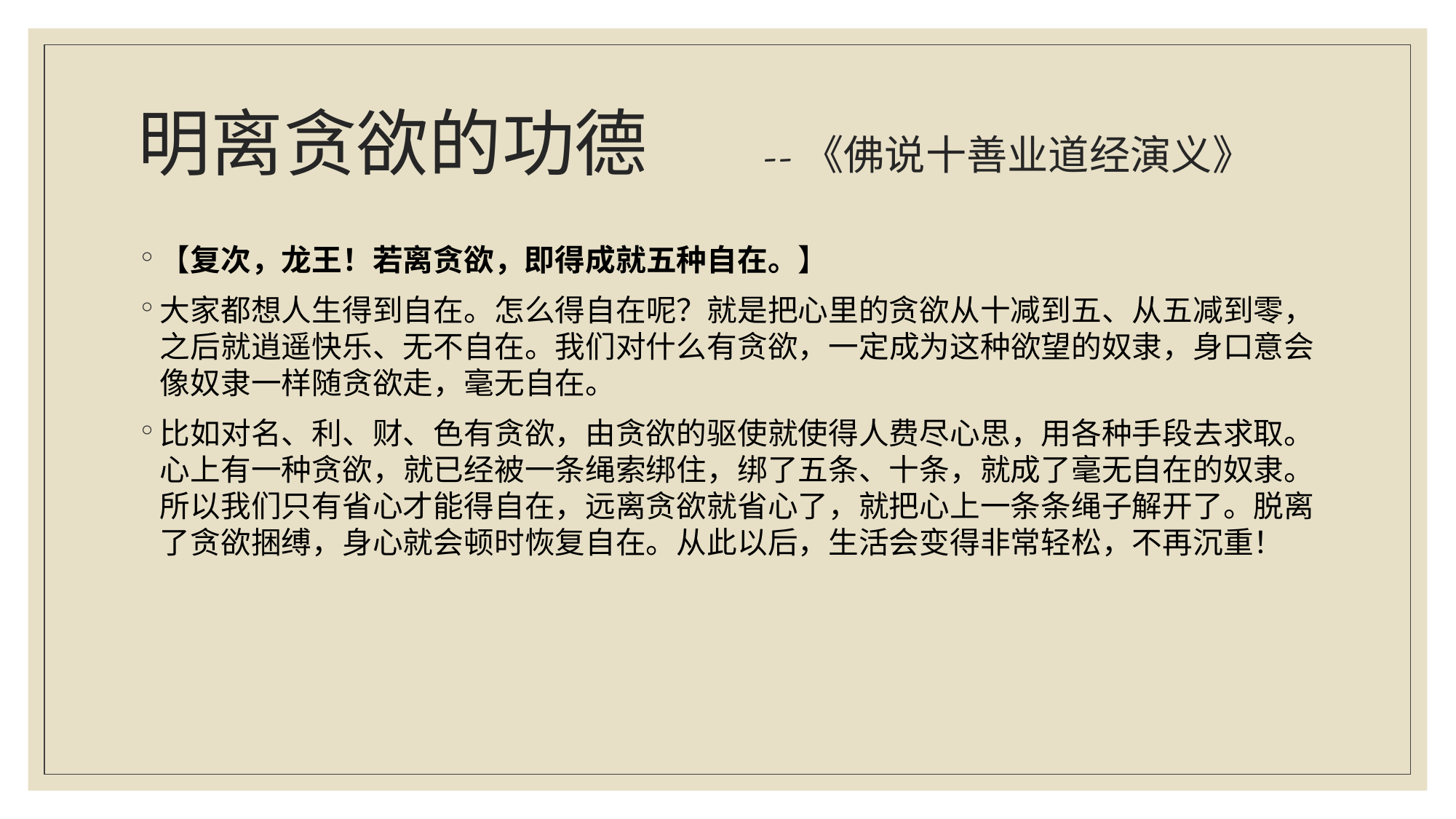

# 明离贪欲的功德      --《佛说十善业道经演义》
【复次，龙王！若离贪欲，即得成就五种自在。】
大家都想人生得到自在。怎么得自在呢？就是把心里的贪欲从十减到五、从五减到零，之后就逍遥快乐、无不自在。我们对什么有贪欲，一定成为这种欲望的奴隶，身口意会像奴隶一样随贪欲走，毫无自在。
比如对名、利、财、色有贪欲，由贪欲的驱使就使得人费尽心思，用各种手段去求取。心上有一种贪欲，就已经被一条绳索绑住，绑了五条、十条，就成了毫无自在的奴隶。所以我们只有省心才能得自在，远离贪欲就省心了，就把心上一条条绳子解开了。脱离了贪欲捆缚，身心就会顿时恢复自在。从此以后，生活会变得非常轻松，不再沉重！